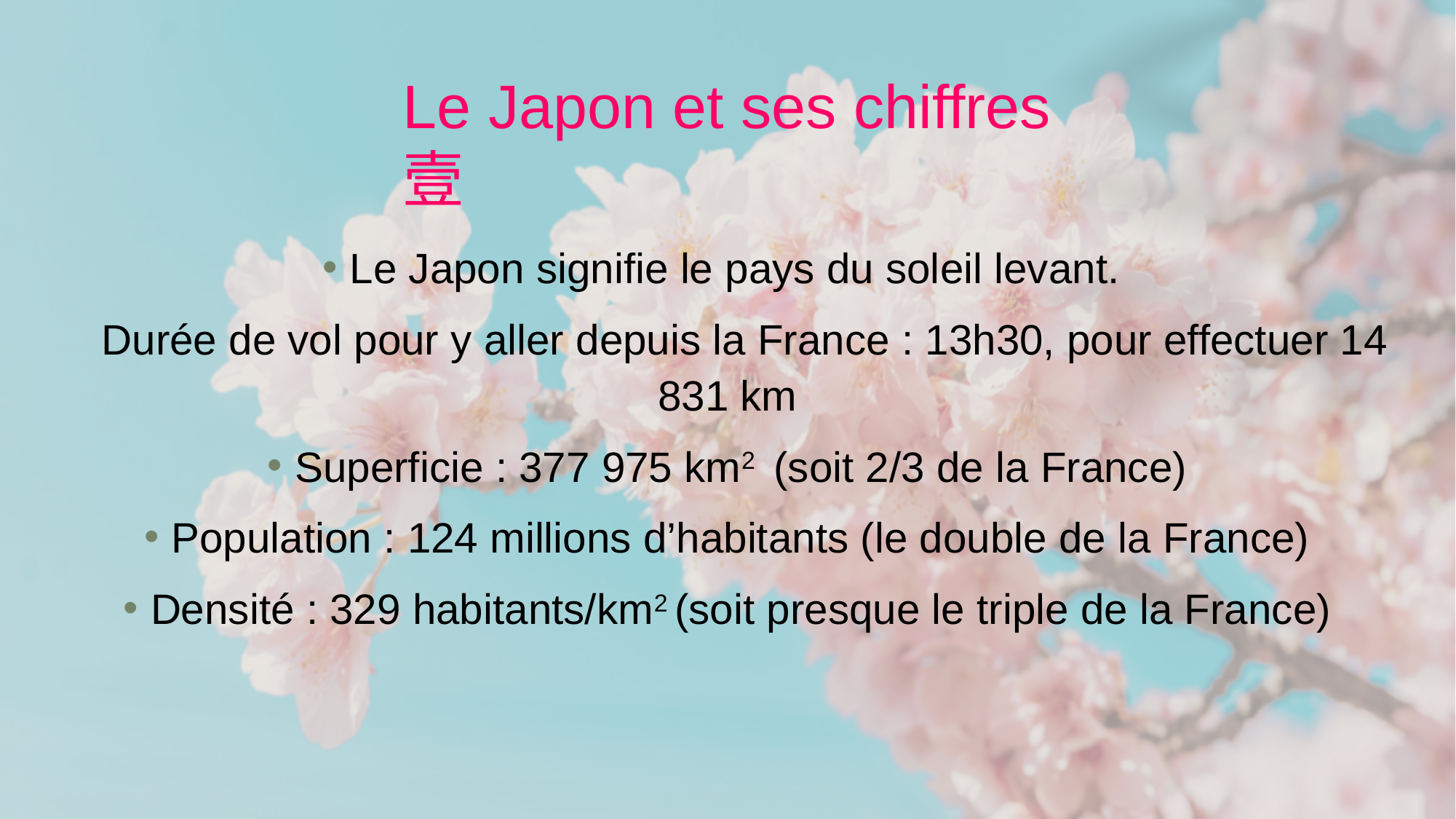

# Le Japon et ses chiffres 壹
Le Japon signifie le pays du soleil levant.
   Durée de vol pour y aller depuis la France : 13h30, pour effectuer 14 831 km
Superficie : 377 975 km2  (soit 2/3 de la France)
Population : 124 millions d’habitants (le double de la France)
Densité : 329 habitants/km2 (soit presque le triple de la France)